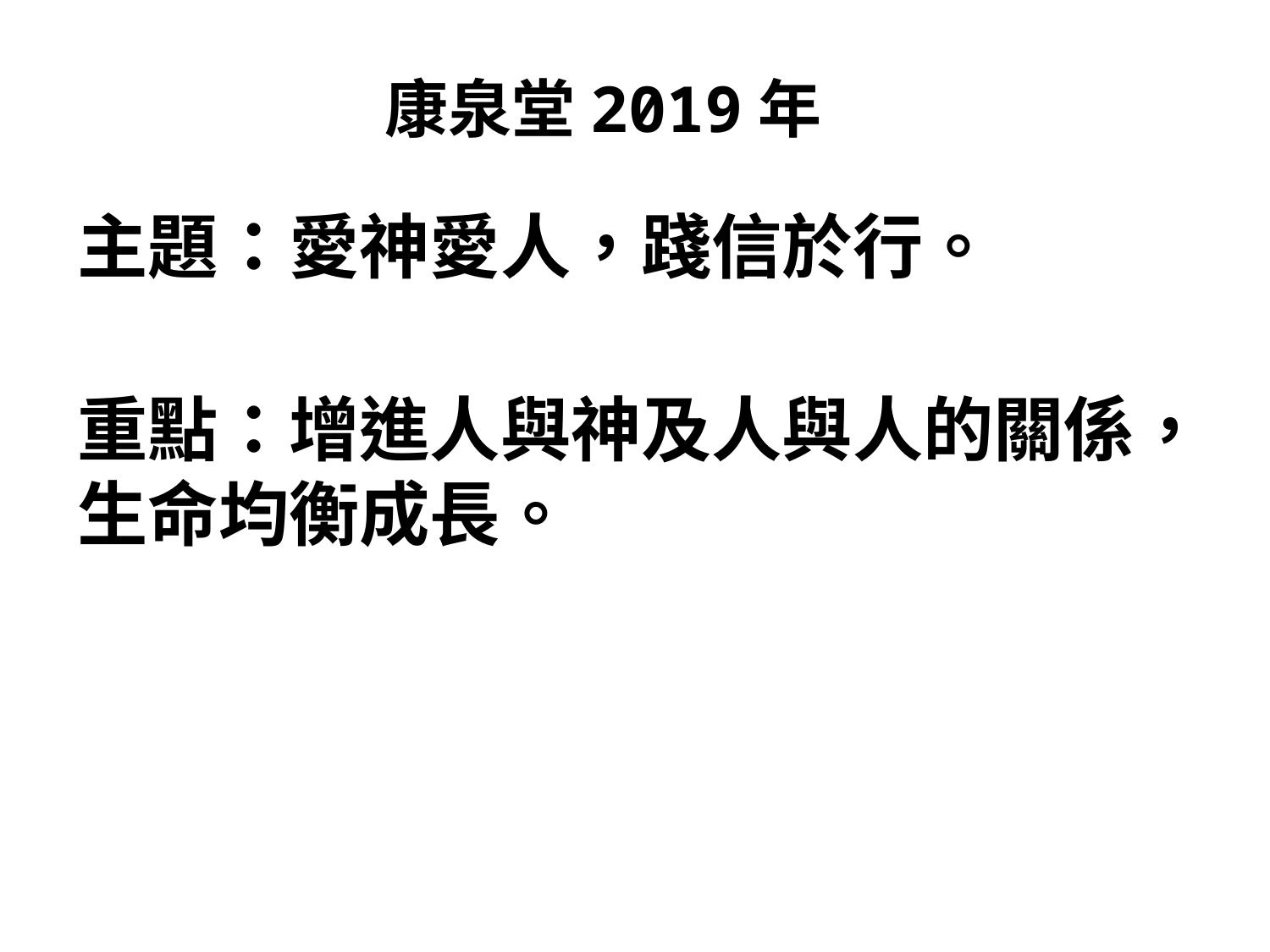

# 康泉堂2019年
主題：愛神愛人，踐信於行。
重點：增進人與神及人與人的關係，生命均衡成長。